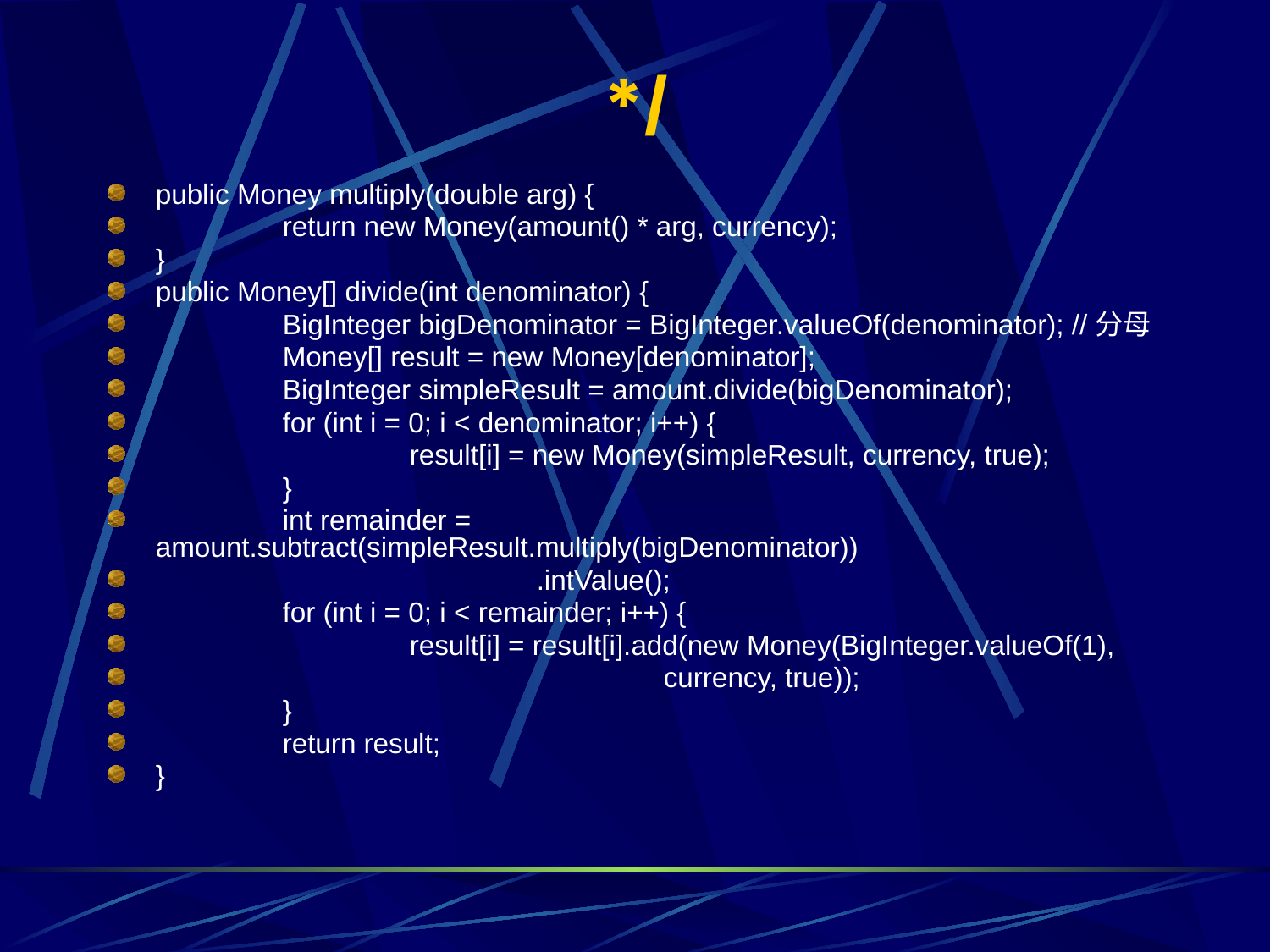

# */
public Money multiply(double arg) {
	return new Money(amount() * arg, currency);
}
public Money[] divide(int denominator) {
	BigInteger bigDenominator = BigInteger.valueOf(denominator); //分母
	Money[] result = new Money[denominator];
	BigInteger simpleResult = amount.divide(bigDenominator);
	for (int i = 0; i < denominator; i++) {
		result[i] = new Money(simpleResult, currency, true);
	}
	int remainder = amount.subtract(simpleResult.multiply(bigDenominator))
			.intValue();
	for (int i = 0; i < remainder; i++) {
		result[i] = result[i].add(new Money(BigInteger.valueOf(1),
				currency, true));
	}
	return result;
}